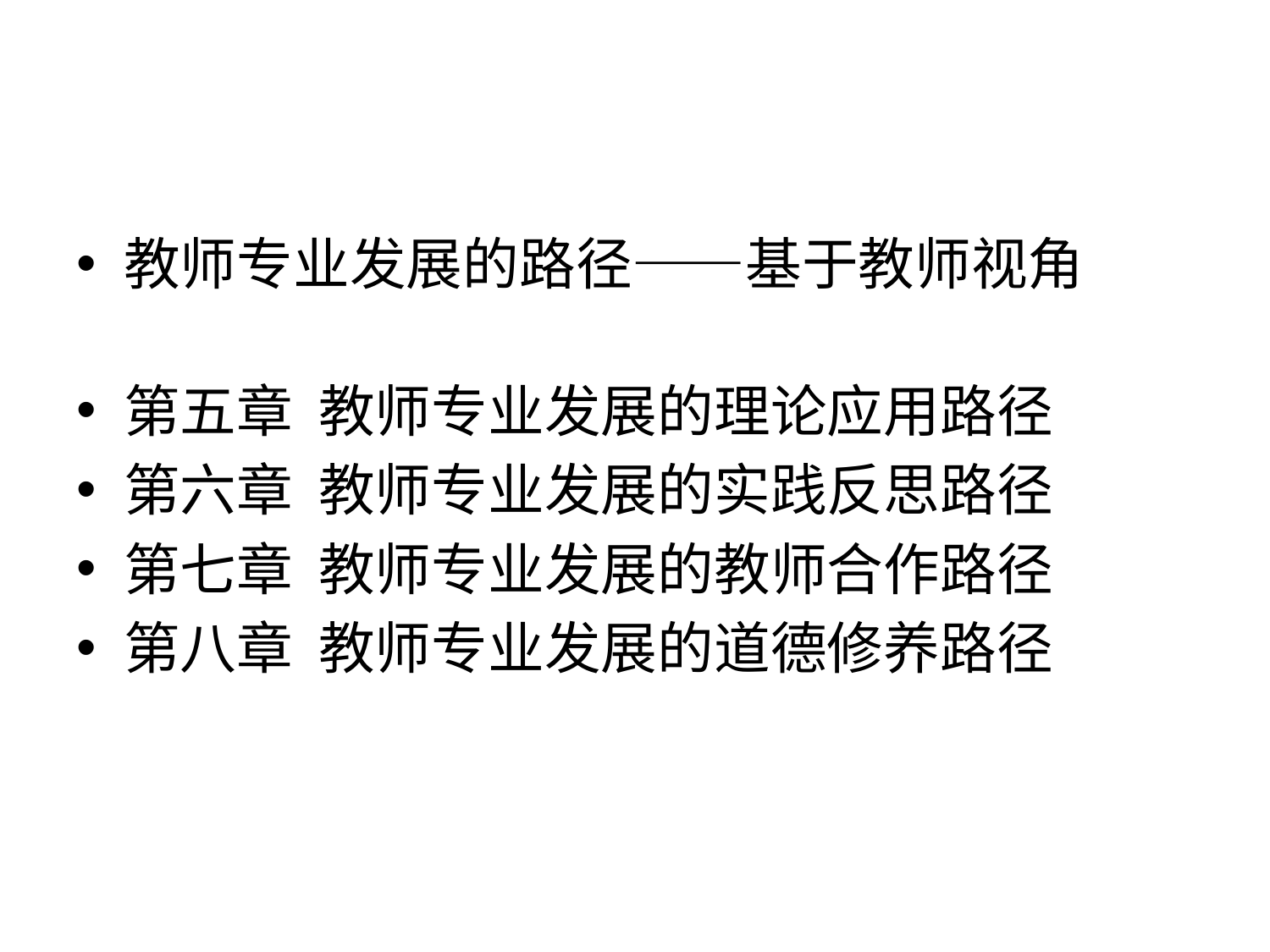

#
教师专业发展的路径——基于教师视角
第五章  教师专业发展的理论应用路径
第六章  教师专业发展的实践反思路径
第七章  教师专业发展的教师合作路径
第八章  教师专业发展的道德修养路径